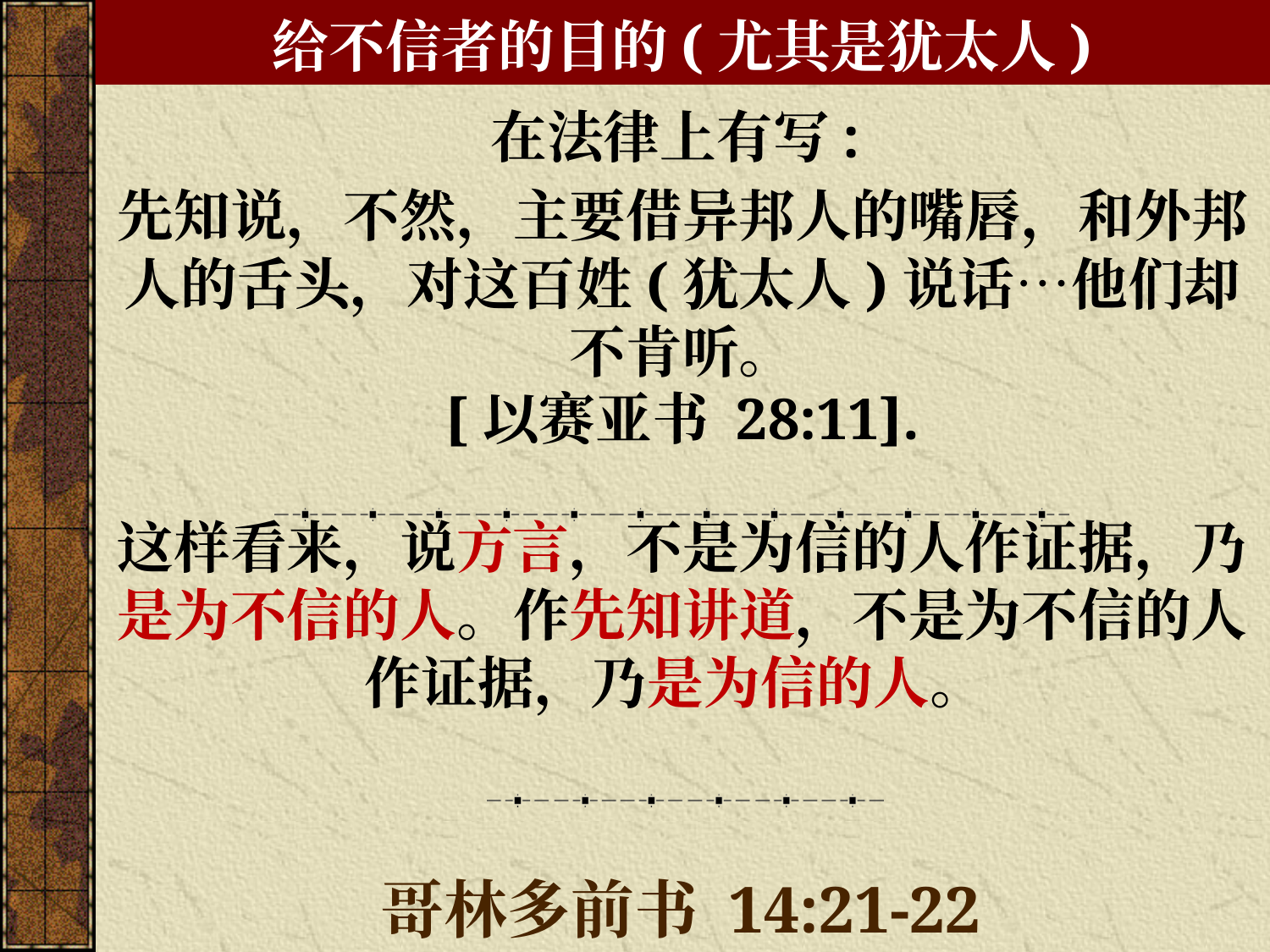

给不信者的目的(尤其是犹太人)
在法律上有写:
先知说，不然，主要借异邦人的嘴唇，和外邦人的舌头，对这百姓(犹太人)说话…他们却不肯听。
[以赛亚书 28:11].

这样看来，说方言，不是为信的人作证据，乃是为不信的人。作先知讲道，不是为不信的人作证据，乃是为信的人。
哥林多前书 14:21-22